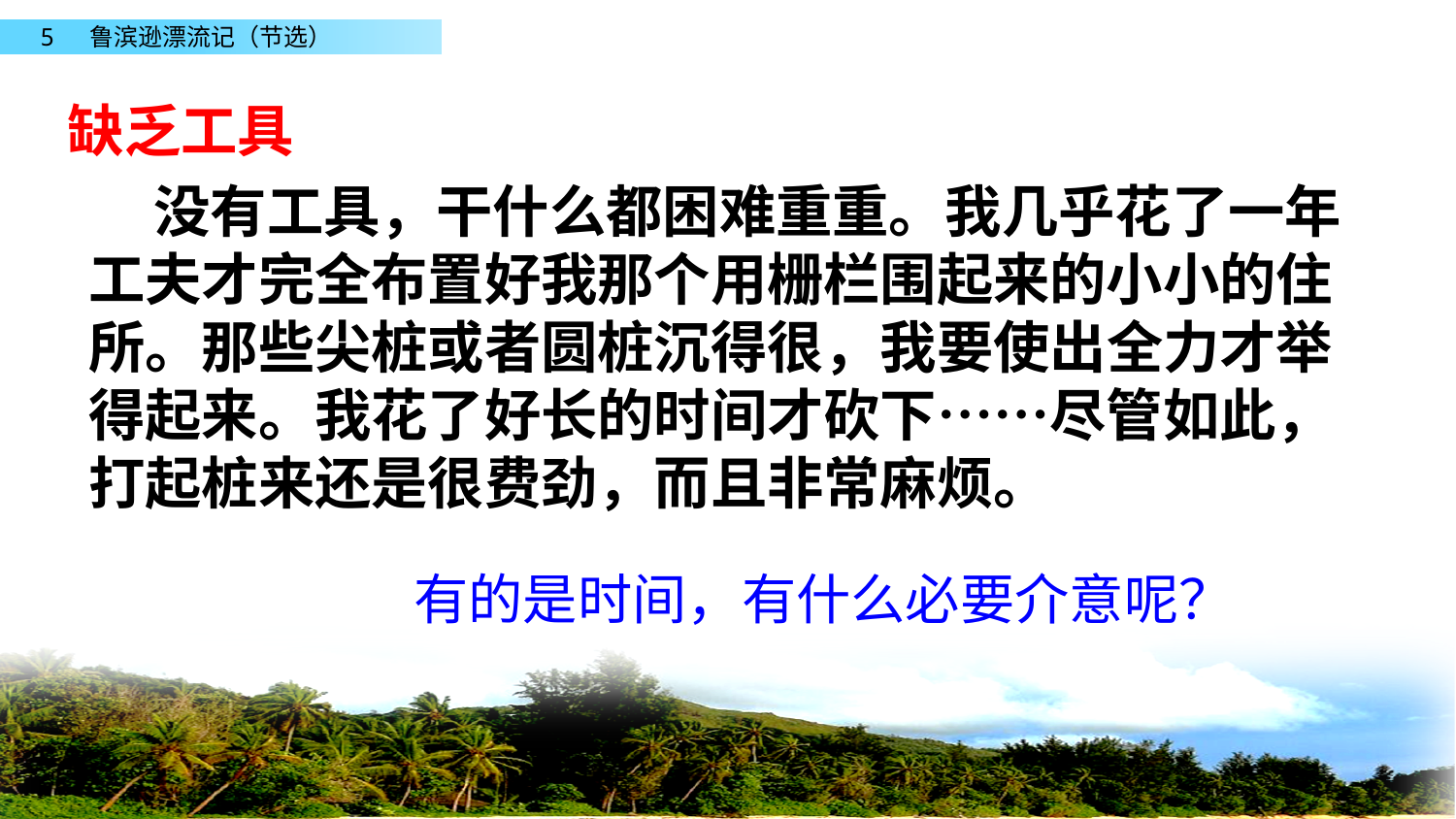

缺乏工具
    没有工具，干什么都困难重重。我几乎花了一年工夫才完全布置好我那个用栅栏围起来的小小的住所。那些尖桩或者圆桩沉得很，我要使出全力才举得起来。我花了好长的时间才砍下……尽管如此，打起桩来还是很费劲，而且非常麻烦。
有的是时间，有什么必要介意呢？